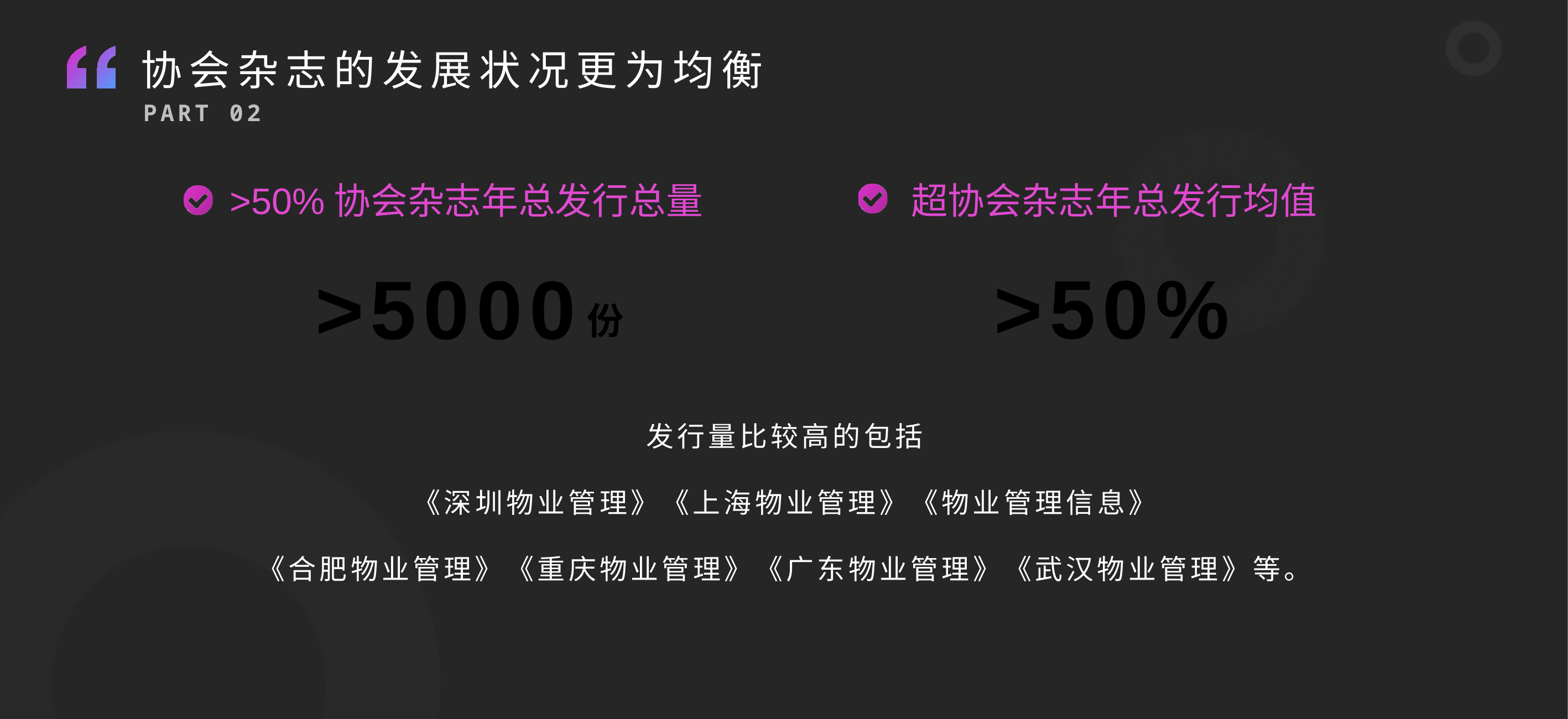

协会杂志的发展状况更为均衡

# PART 02
>50%协会杂志年总发行总量
超协会杂志年总发行均值

>50%
>5000
份
发行量比较高的包括
《深圳物业管理》《上海物业管理》《物业管理信息》
《合肥物业管理》《重庆物业管理》《广东物业管理》《武汉物业管理》等。